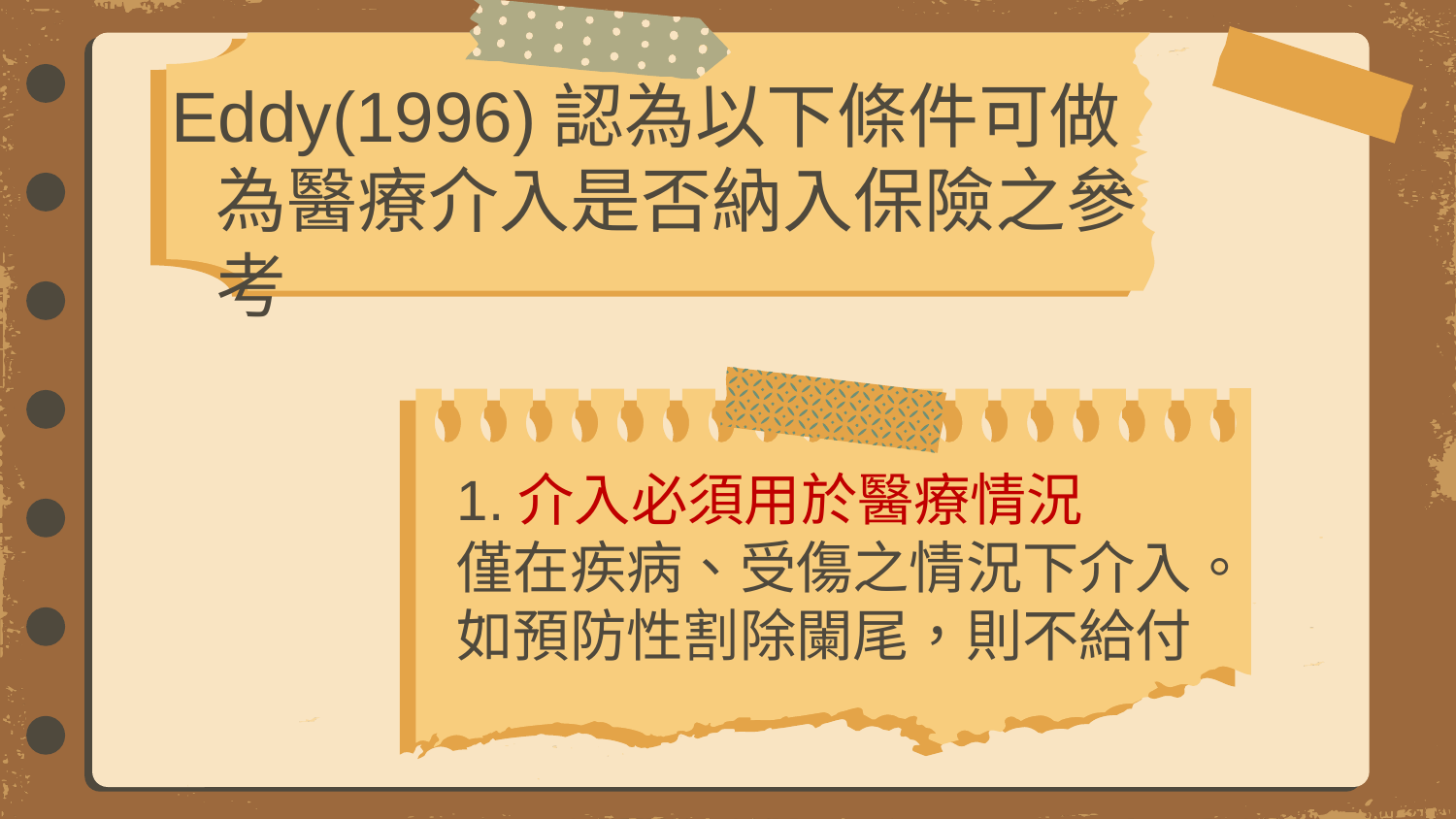

Eddy(1996)認為以下條件可做為醫療介入是否納入保險之參考

1.介入必須用於醫療情況
僅在疾病、受傷之情況下介入。如預防性割除闌尾，則不給付